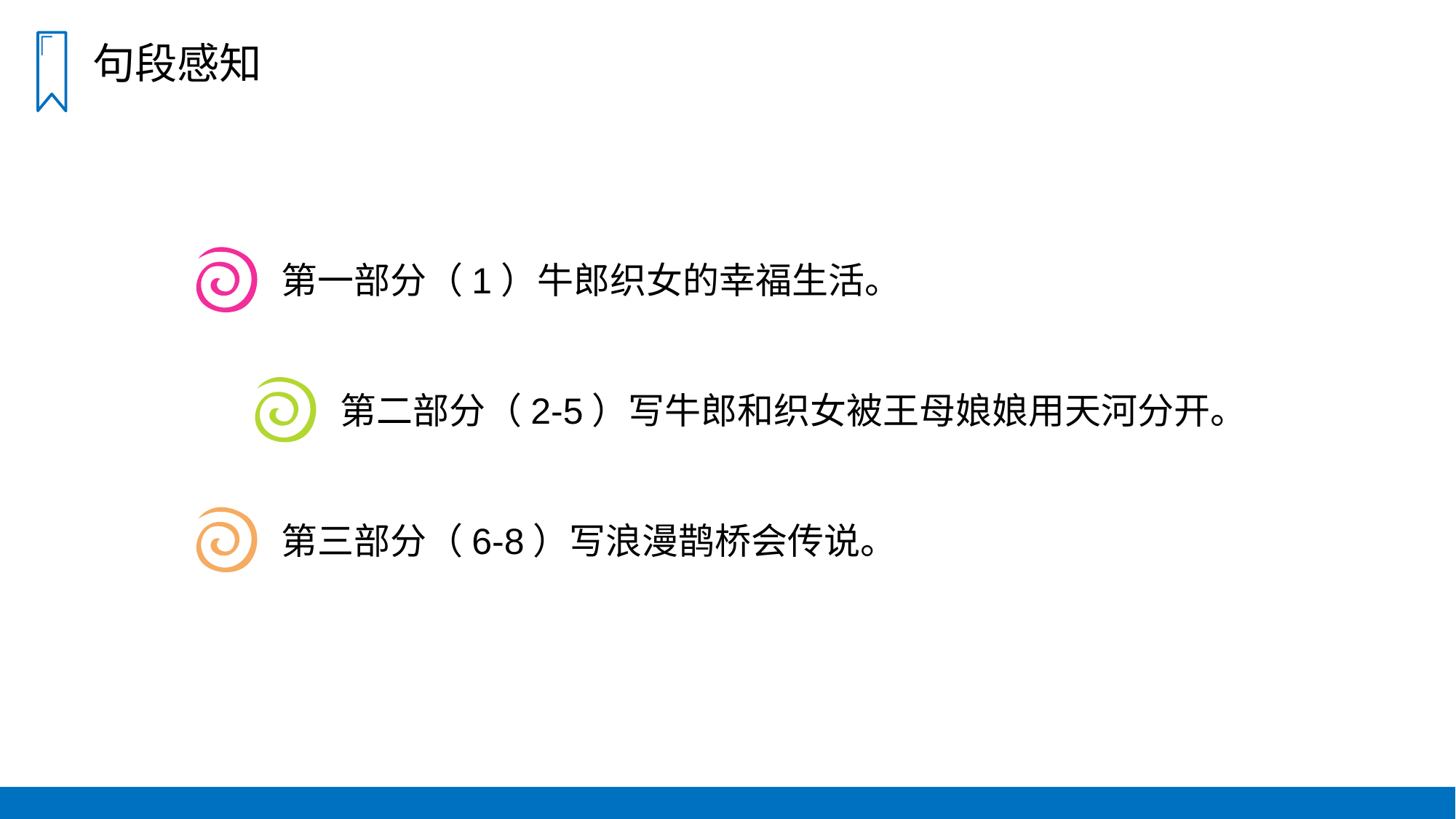

句段感知
第一部分（1）牛郎织女的幸福生活。

第二部分（2-5）写牛郎和织女被王母娘娘用天河分开。

第三部分（6-8）写浪漫鹊桥会传说。